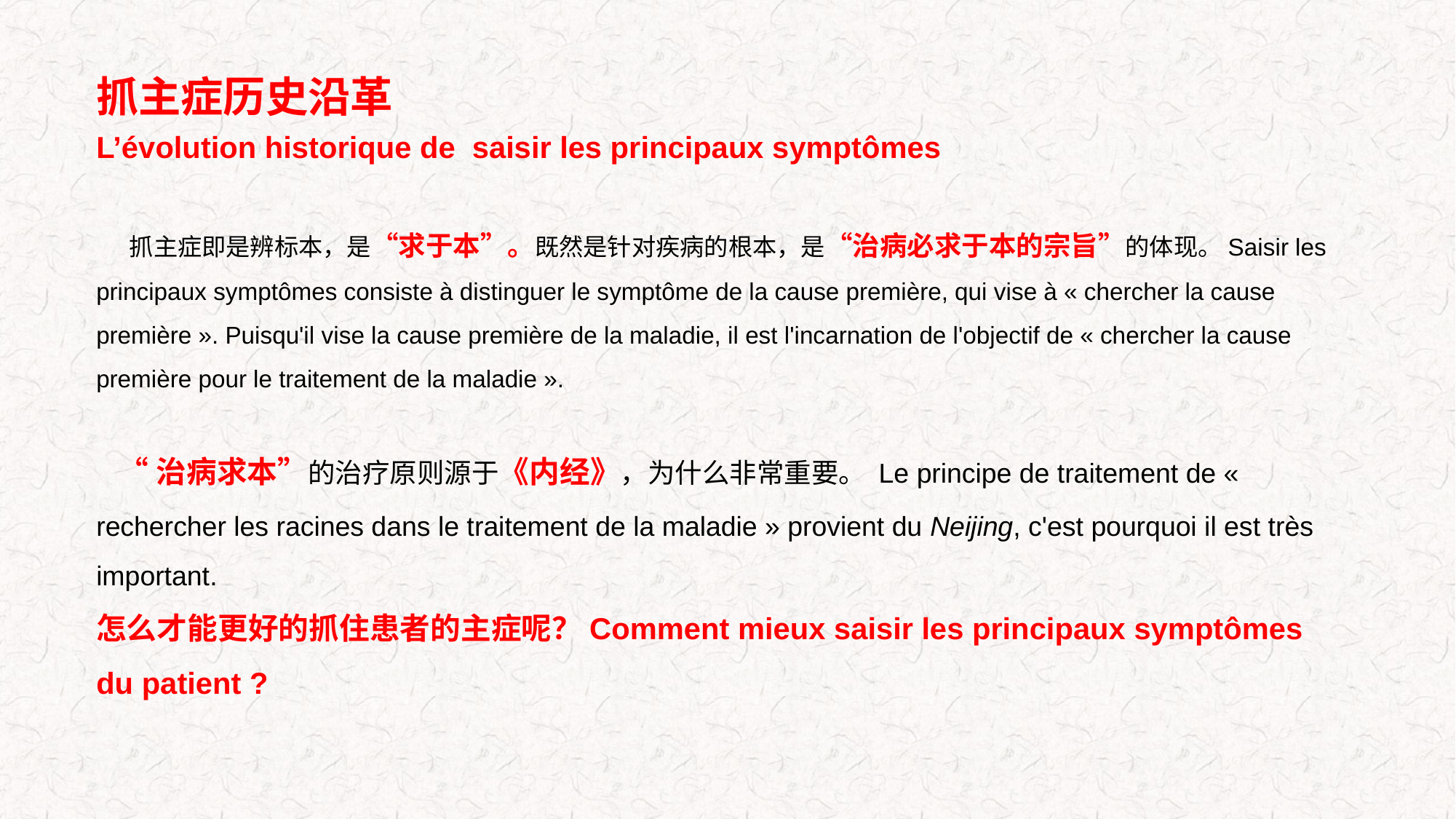

抓主症历史沿革
L’évolution historique de  saisir les principaux symptômes
     抓主症即是辨标本，是“求于本”。既然是针对疾病的根本，是“治病必求于本的宗旨”的体现。Saisir les principaux symptômes consiste à distinguer le symptôme de la cause première, qui vise à « chercher la cause première ». Puisqu'il vise la cause première de la maladie, il est l'incarnation de l'objectif de « chercher la cause première pour le traitement de la maladie ».
  “治病求本”的治疗原则源于《内经》，为什么非常重要。 Le principe de traitement de « rechercher les racines dans le traitement de la maladie » provient du Neijing, c'est pourquoi il est très important.
怎么才能更好的抓住患者的主症呢？Comment mieux saisir les principaux symptômes du patient ?